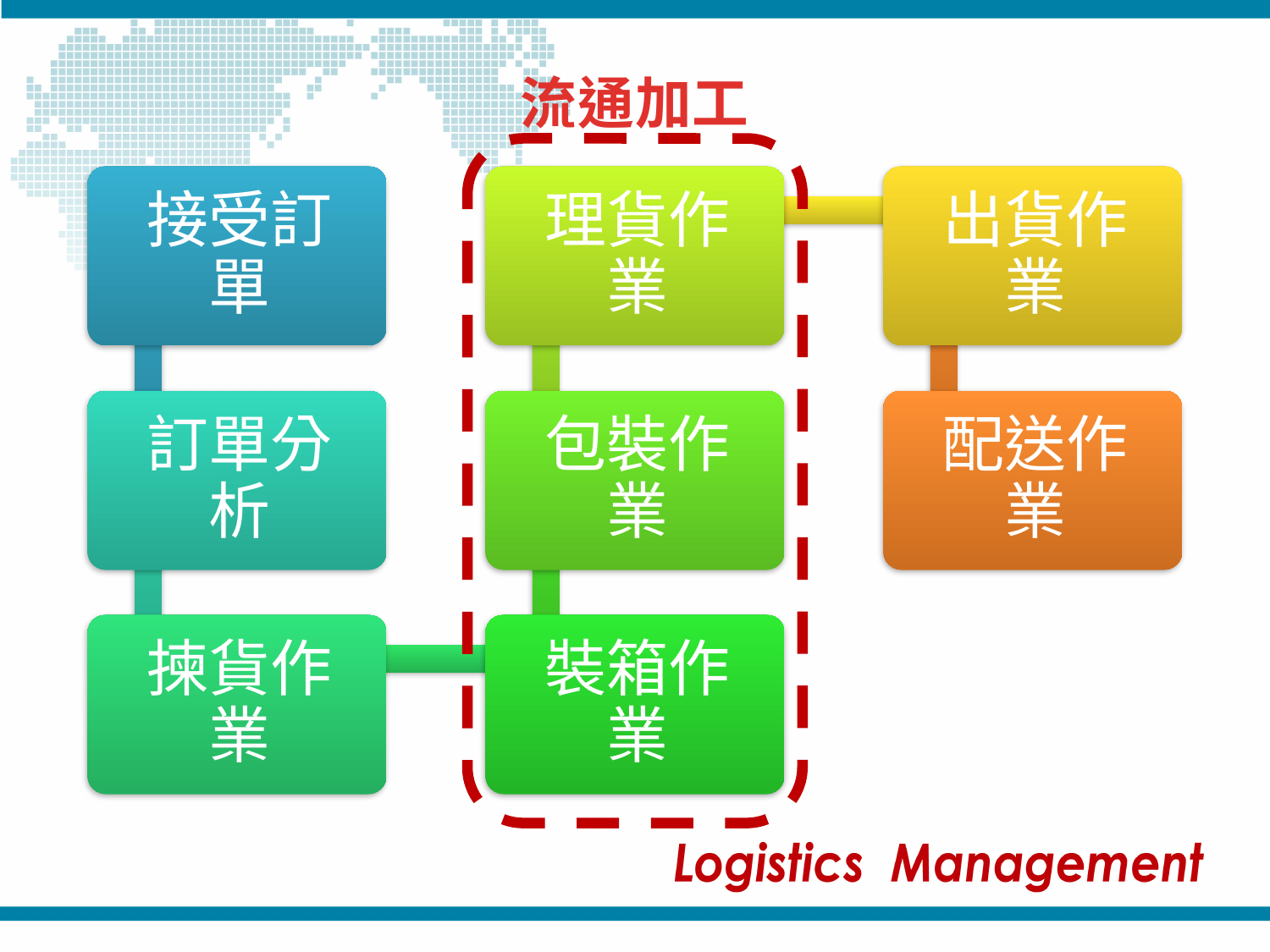

流通加工

接受訂單
訂單分析
揀貨作業
裝箱作業
包裝作業
理貨作業
出貨作業
配送作業